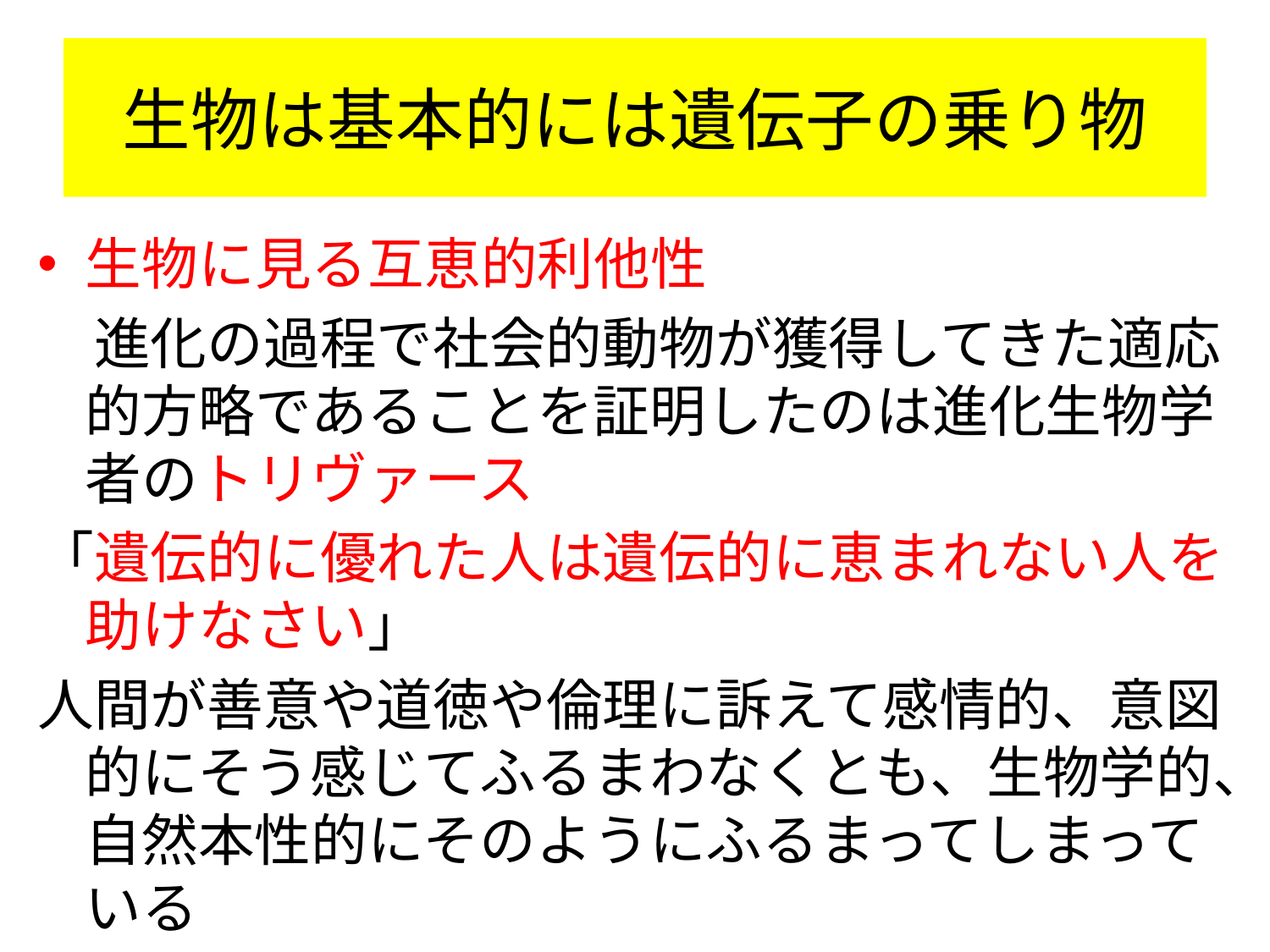

# 生物は基本的には遺伝子の乗り物
生物に見る互恵的利他性
　進化の過程で社会的動物が獲得してきた適応的方略であることを証明したのは進化生物学者のトリヴァース
「遺伝的に優れた人は遺伝的に恵まれない人を助けなさい」
人間が善意や道徳や倫理に訴えて感情的、意図的にそう感じてふるまわなくとも、生物学的、自然本性的にそのようにふるまってしまっている